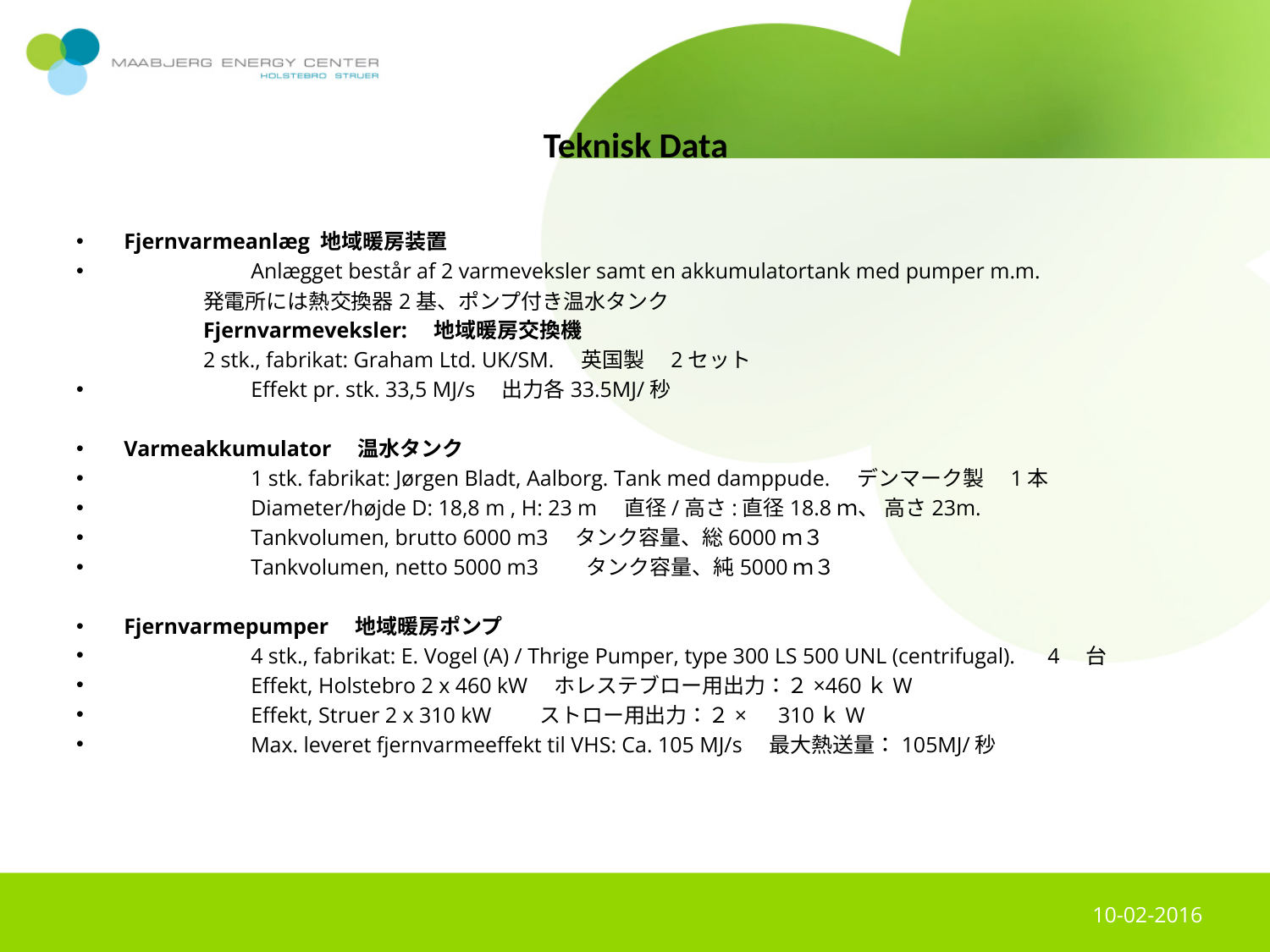

#
Teknisk Data
Fjernvarmeanlæg 地域暖房装置
	Anlægget består af 2 varmeveksler samt en akkumulatortank med pumper m.m.
　　　　　　発電所には熱交換器2基、ポンプ付き温水タンク
	Fjernvarmeveksler:　地域暖房交換機
	2 stk., fabrikat: Graham Ltd. UK/SM.　英国製　2セット
	Effekt pr. stk. 33,5 MJ/s　出力各33.5MJ/秒

Varmeakkumulator　温水タンク
	1 stk. fabrikat: Jørgen Bladt, Aalborg. Tank med damppude.　デンマーク製　1本
	Diameter/højde D: 18,8 m , H: 23 m　直径/高さ:直径18.8ｍ、 高さ23m.
	Tankvolumen, brutto 6000 m3　タンク容量、総6000ｍ３
	Tankvolumen, netto 5000 m3　　タンク容量、純5000ｍ３

Fjernvarmepumper　地域暖房ポンプ
	4 stk., fabrikat: E. Vogel (A) / Thrige Pumper, type 300 LS 500 UNL (centrifugal).　4　台
	Effekt, Holstebro 2 x 460 kW　ホレステブロー用出力：２×460ｋW
	Effekt, Struer 2 x 310 kW　　ストロー用出力：２×　310ｋW
	Max. leveret fjernvarmeeffekt til VHS: Ca. 105 MJ/s　最大熱送量：105MJ/秒

10-02-2016